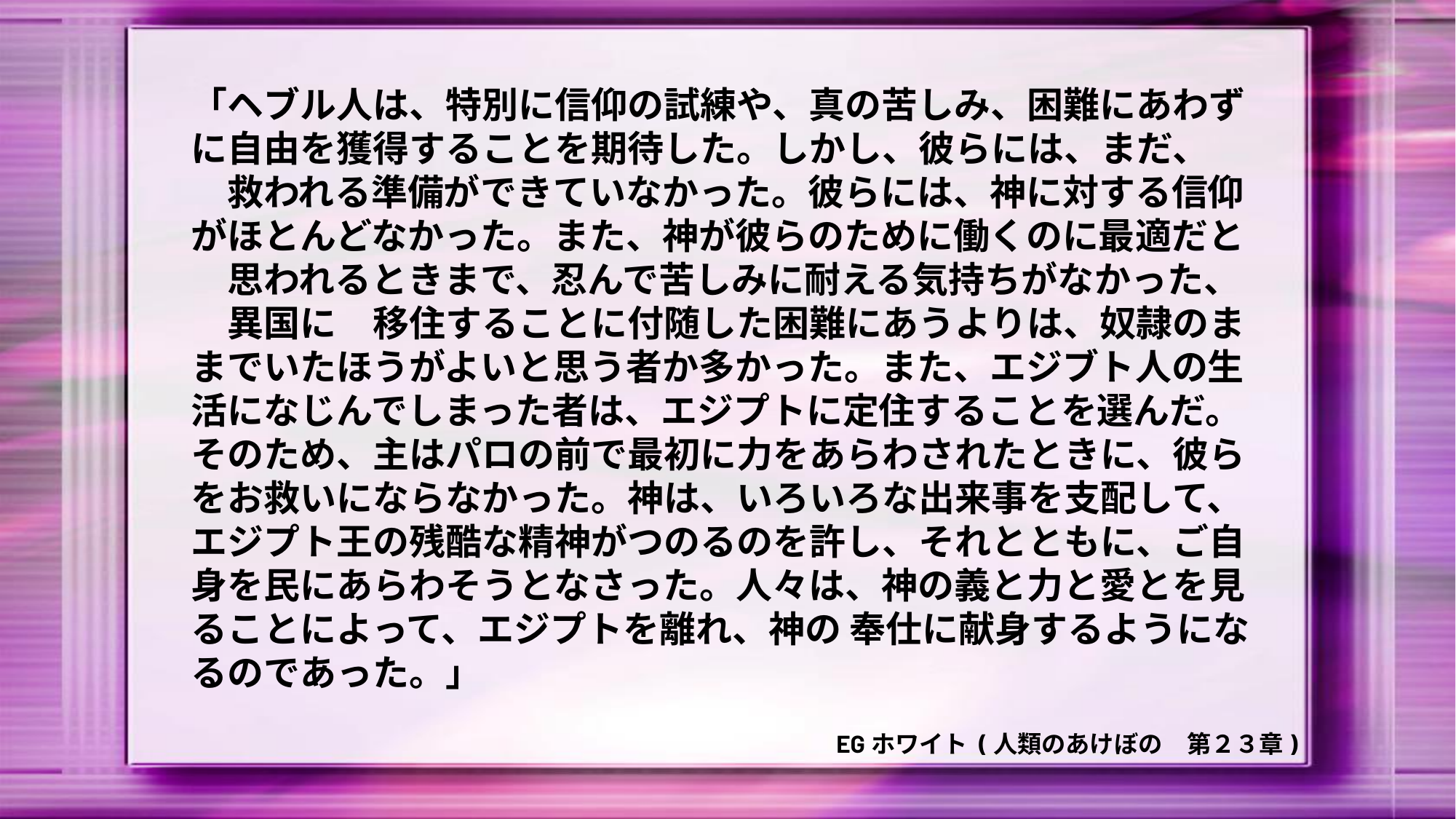

「ヘブル人は、特別に信仰の試練や、真の苦しみ、困難にあわずに自由を獲得することを期待した。しかし、彼らには、まだ、　　救われる準備ができていなかった。彼らには、神に対する信仰がほとんどなかった。また、神が彼らのために働くのに最適だと　思われるときまで、忍んで苦しみに耐える気持ちがなかった、　異国に　移住することに付随した困難にあうよりは、奴隷のままでいたほうがよいと思う者か多かった。また、エジブト人の生活になじんでしまった者は、エジプトに定住することを選んだ。そのため、主はパロの前で最初に力をあらわされたときに、彼らをお救いにならなかった。神は、いろいろな出来事を支配して、エジプト王の残酷な精神がつのるのを許し、それとともに、ご自身を民にあらわそうとなさった。人々は、神の義と力と愛とを見ることによって、エジプトを離れ、神の 奉仕に献身するようになるのであった。」
EGホワイト (人類のあけぼの　第２３章)